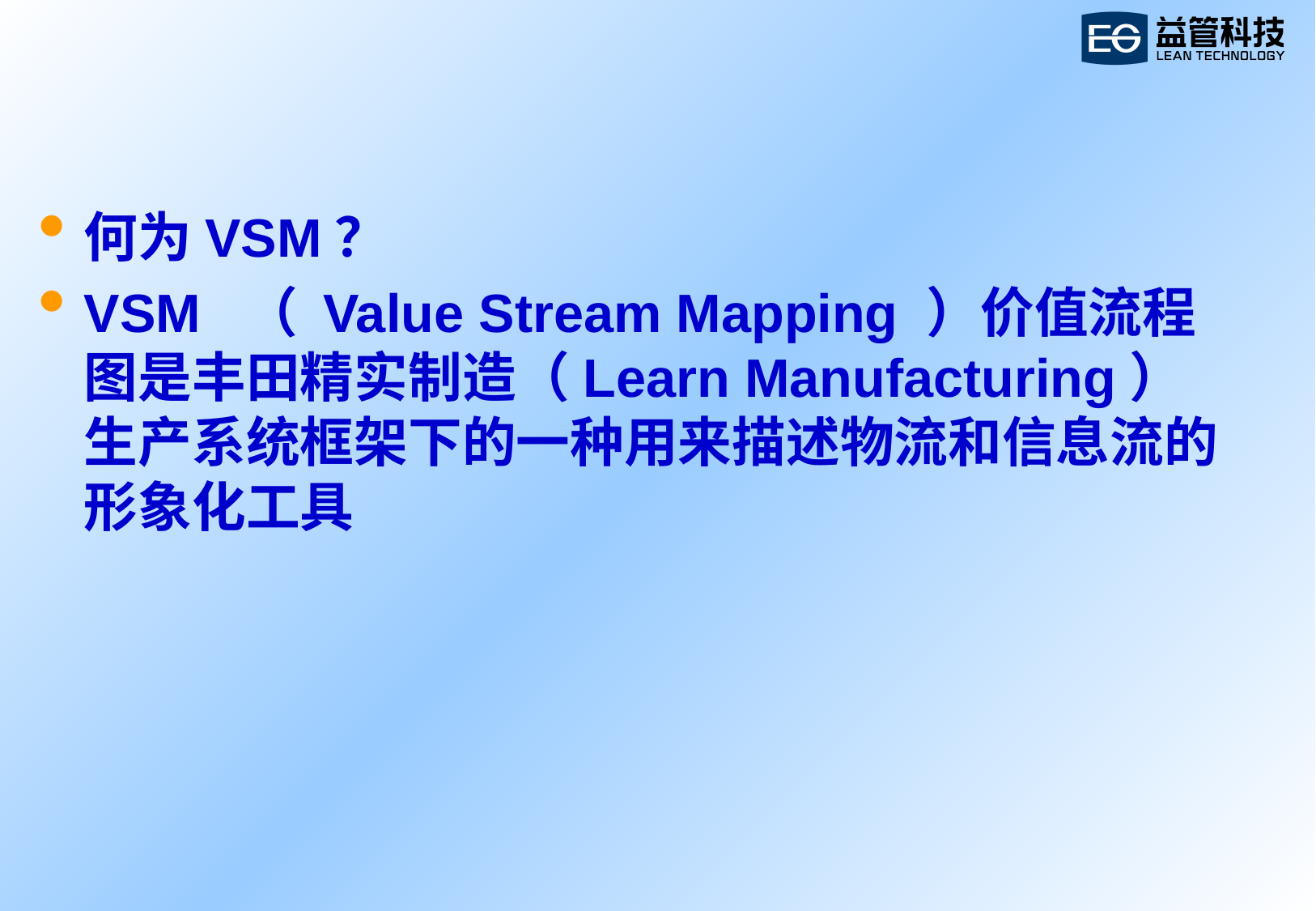

何为VSM？
VSM  （ Value Stream Mapping ）价值流程图是丰田精实制造（Learn Manufacturing）生产系统框架下的一种用来描述物流和信息流的形象化工具